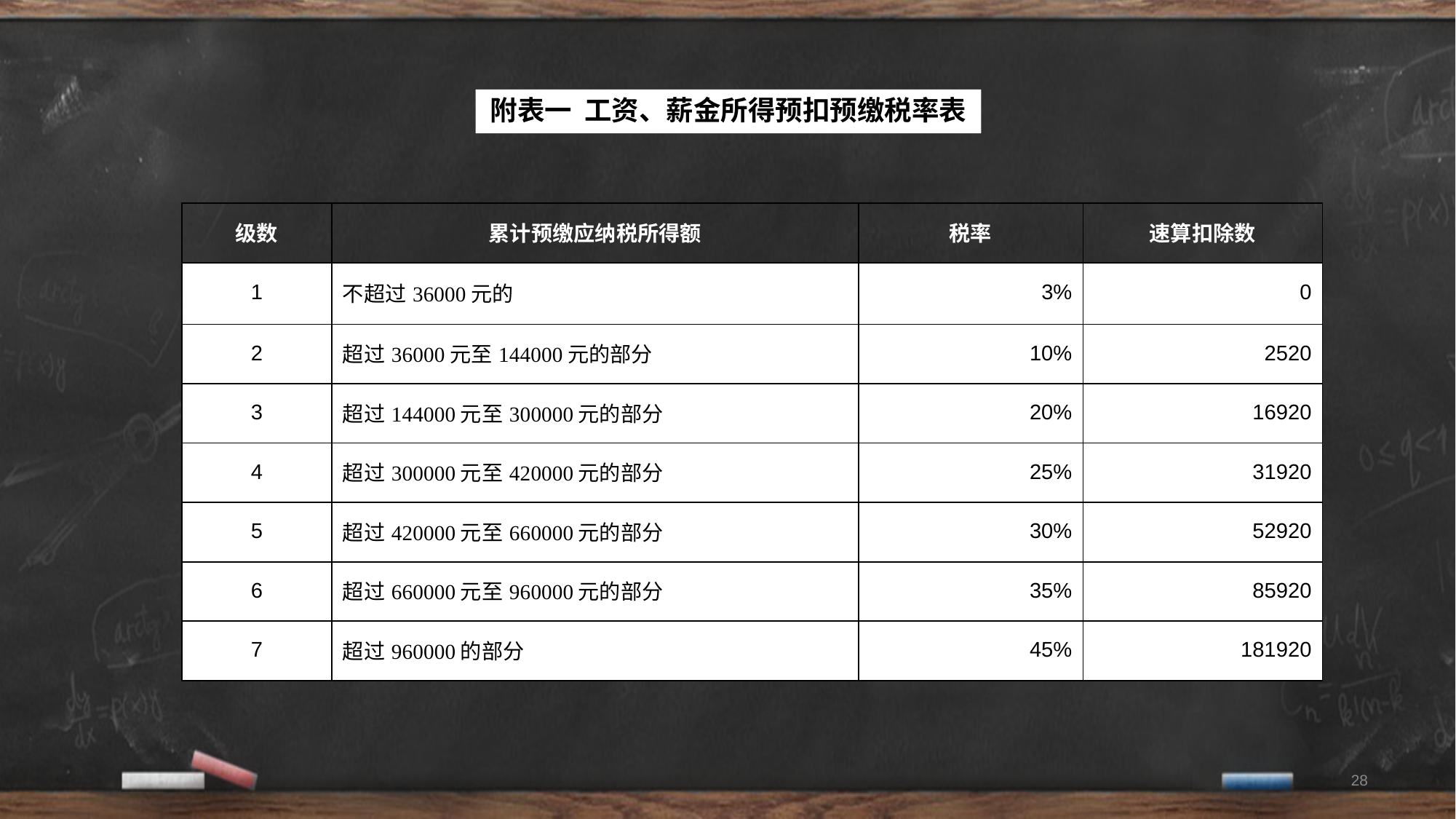

附表一  工资、薪金所得预扣预缴税率表
| 级数 | 累计预缴应纳税所得额 | 税率 | 速算扣除数 |
| --- | --- | --- | --- |
| 1 | 不超过36000元的 | 3% | 0 |
| 2 | 超过36000元至144000元的部分 | 10% | 2520 |
| 3 | 超过144000元至300000元的部分 | 20% | 16920 |
| 4 | 超过300000元至420000元的部分 | 25% | 31920 |
| 5 | 超过420000元至660000元的部分 | 30% | 52920 |
| 6 | 超过660000元至960000元的部分 | 35% | 85920 |
| 7 | 超过960000的部分 | 45% | 181920 |
28